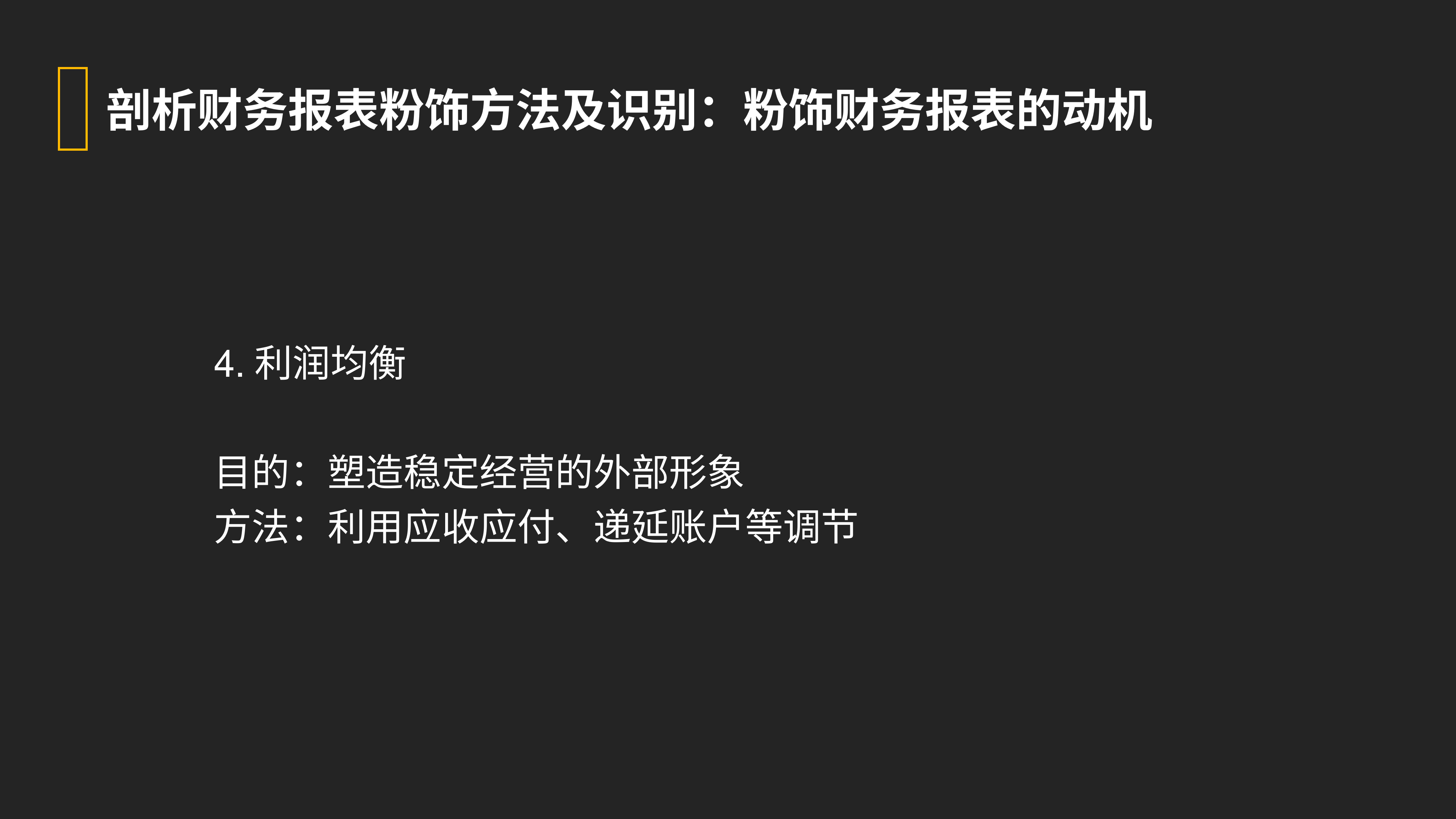

剖析财务报表粉饰方法及识别：粉饰财务报表的动机
4.利润均衡

目的：塑造稳定经营的外部形象
方法：利用应收应付、递延账户等调节